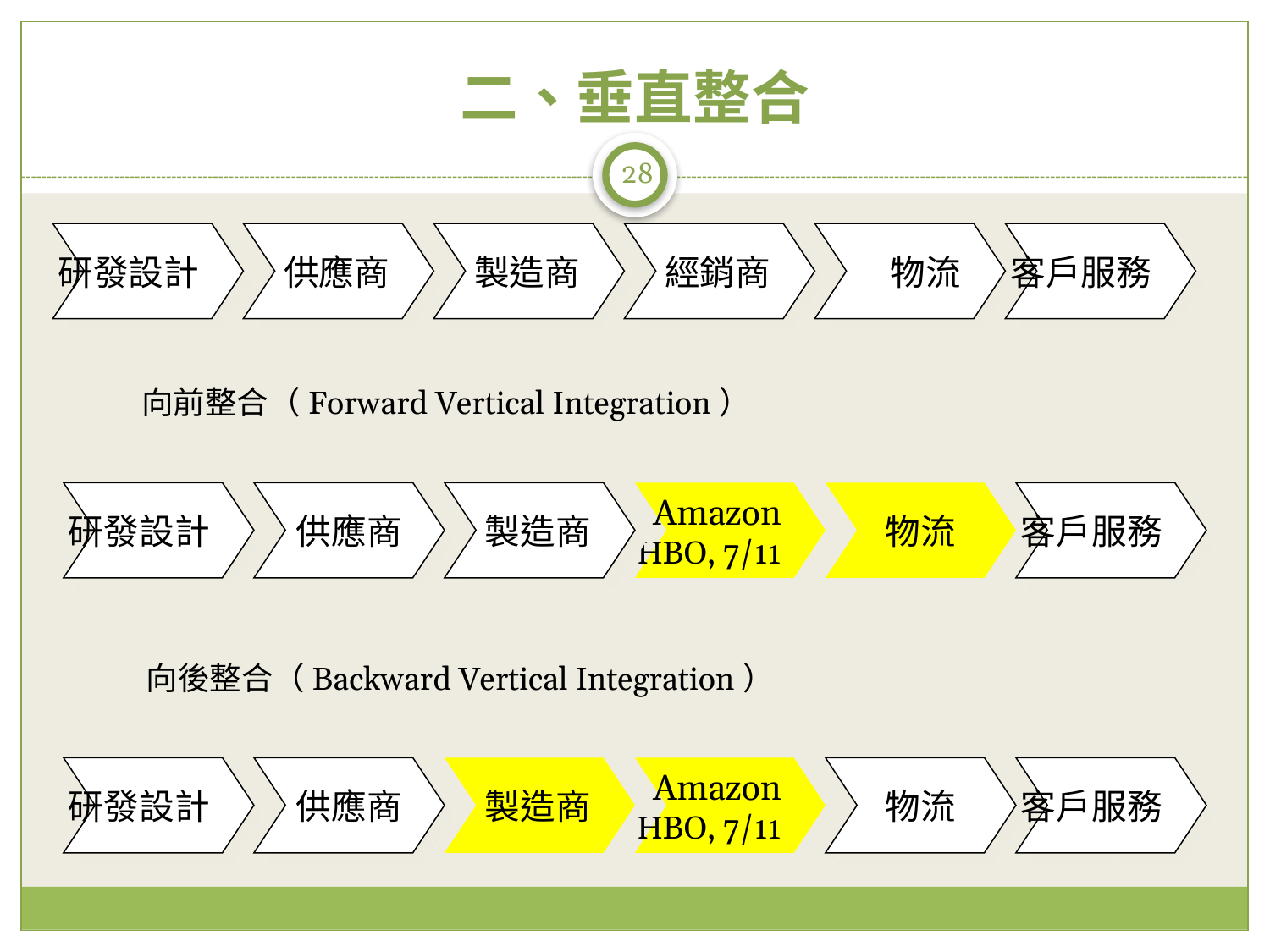

# 二、垂直整合
28
研發設計
供應商
製造商
經銷商
物流
客戶服務
向前整合（Forward Vertical Integration）
研發設計
供應商
製造商
Amazon
HBO, 7/11
物流
客戶服務
向後整合（Backward Vertical Integration）
研發設計
供應商
製造商
Amazon
HBO, 7/11
物流
客戶服務